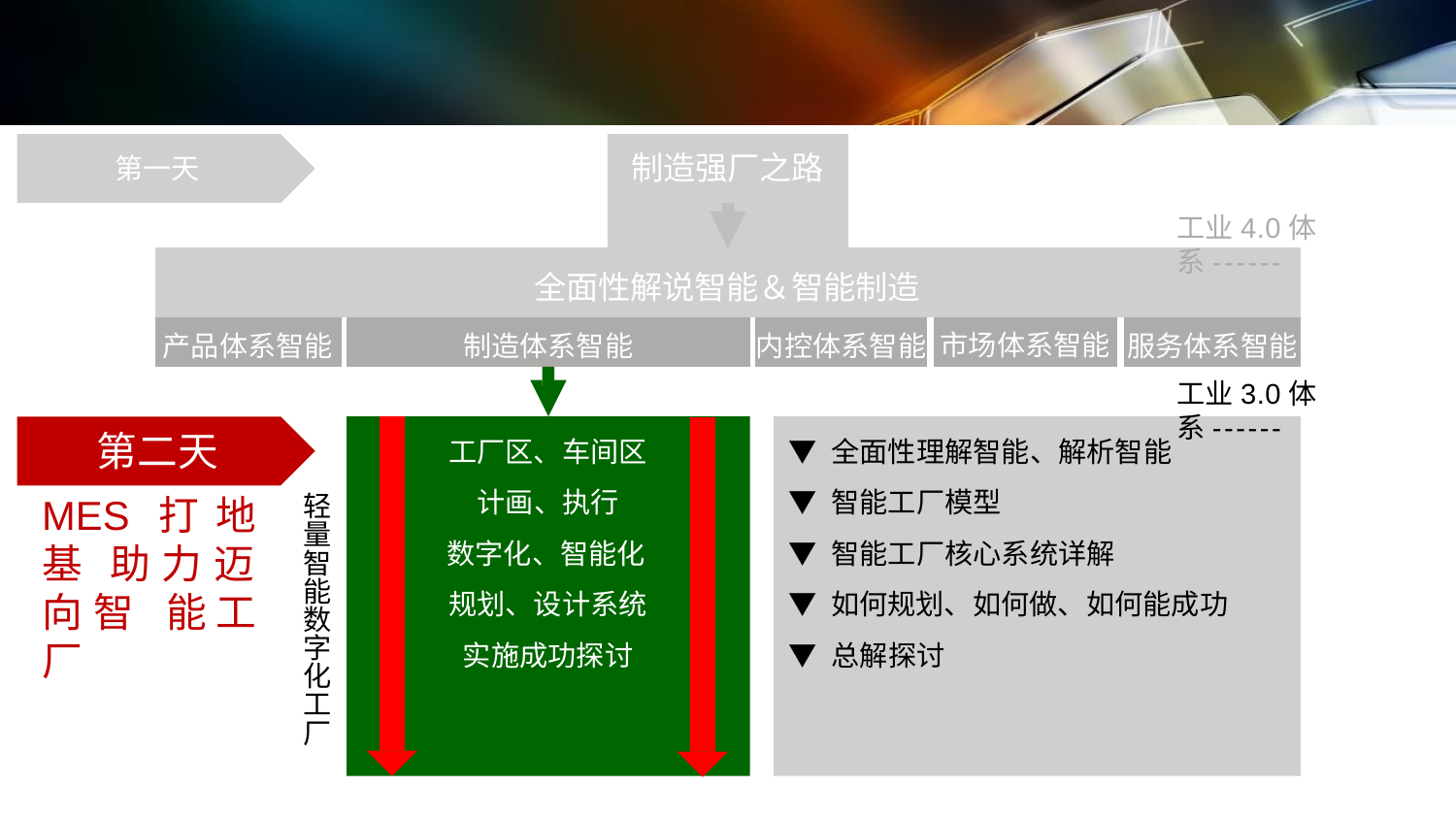

# 制造强厂之路
第一天

工业4.0体系------
| 全面性解说智能＆智能制造 |  |  |  |  |
| --- | --- | --- | --- | --- |
| 产品体系智能 | 制造体系智能 | 内控体系智能 | 市场体系智能 | 服务体系智能 |

工业3.0体系------
第二天
MES 打 地 基 助力迈向智 能工厂
工厂区、车间区 计画、执行
数字化、智能化
规划、设计系统 实施成功探讨
▼ 全面性理解智能、解析智能
▼ 智能工厂模型
▼ 智能工厂核心系统详解
▼ 如何规划、如何做、如何能成功
▼ 总解探讨

轻 量 智 能 数 字 化 工 厂